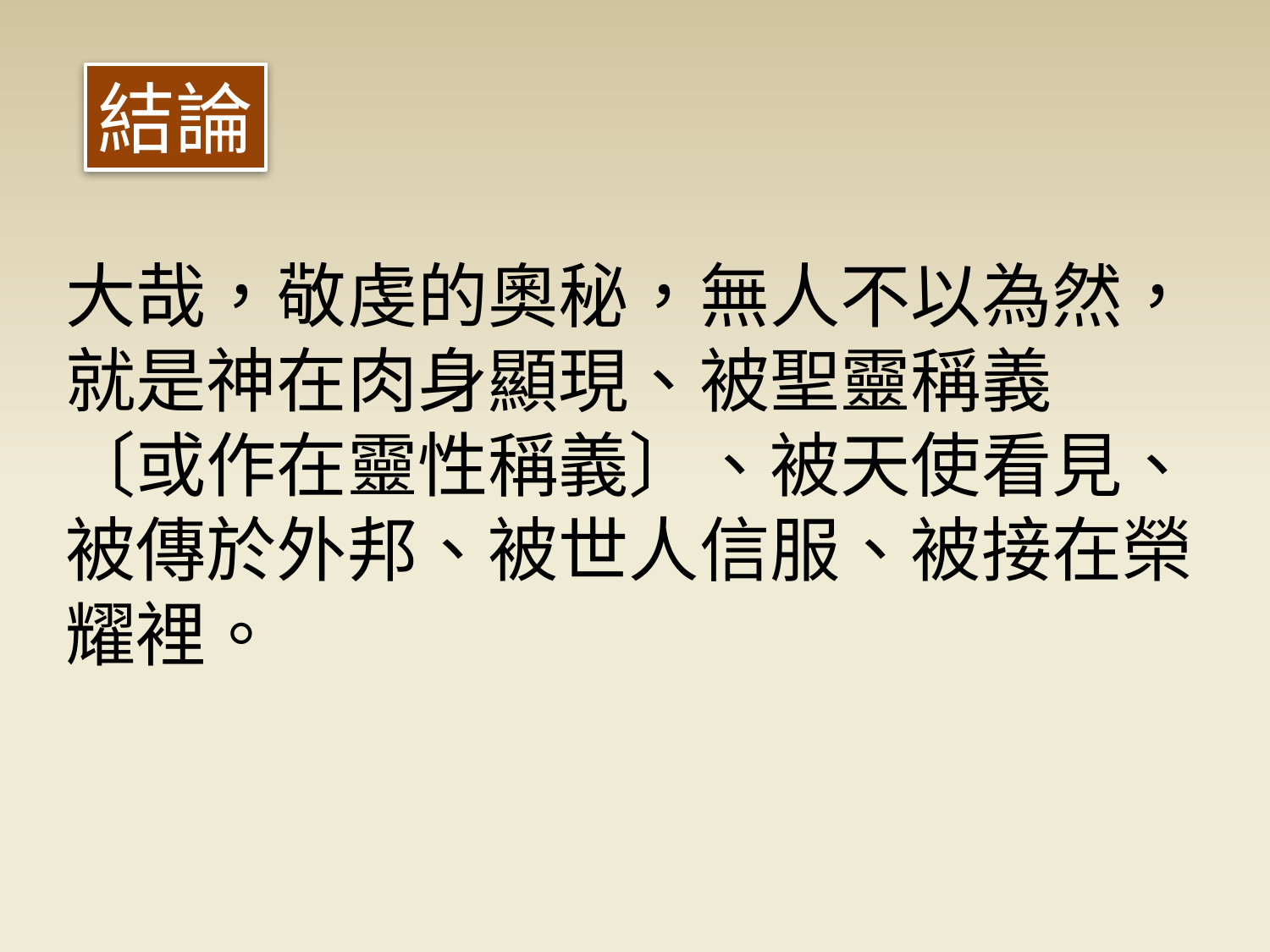

結論
大哉，敬虔的奧秘，無人不以為然，就是神在肉身顯現、被聖靈稱義
〔或作在靈性稱義〕、被天使看見、被傳於外邦、被世人信服、被接在榮耀裡。